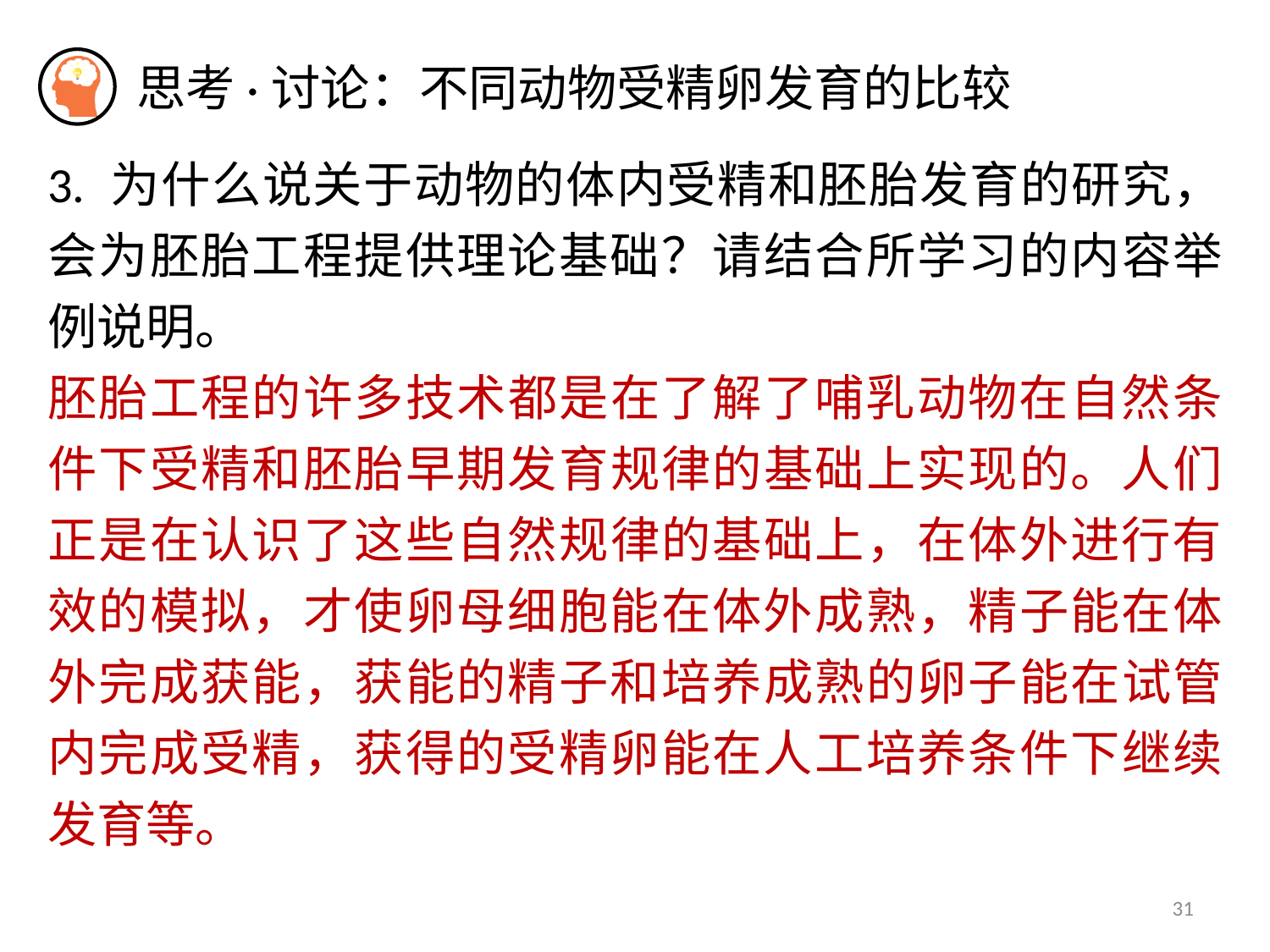

思考·讨论：不同动物受精卵发育的比较
3. 为什么说关于动物的体内受精和胚胎发育的研究，会为胚胎工程提供理论基础？请结合所学习的内容举例说明。
胚胎工程的许多技术都是在了解了哺乳动物在自然条件下受精和胚胎早期发育规律的基础上实现的。人们正是在认识了这些自然规律的基础上，在体外进行有效的模拟，才使卵母细胞能在体外成熟，精子能在体外完成获能，获能的精子和培养成熟的卵子能在试管内完成受精，获得的受精卵能在人工培养条件下继续发育等。
31